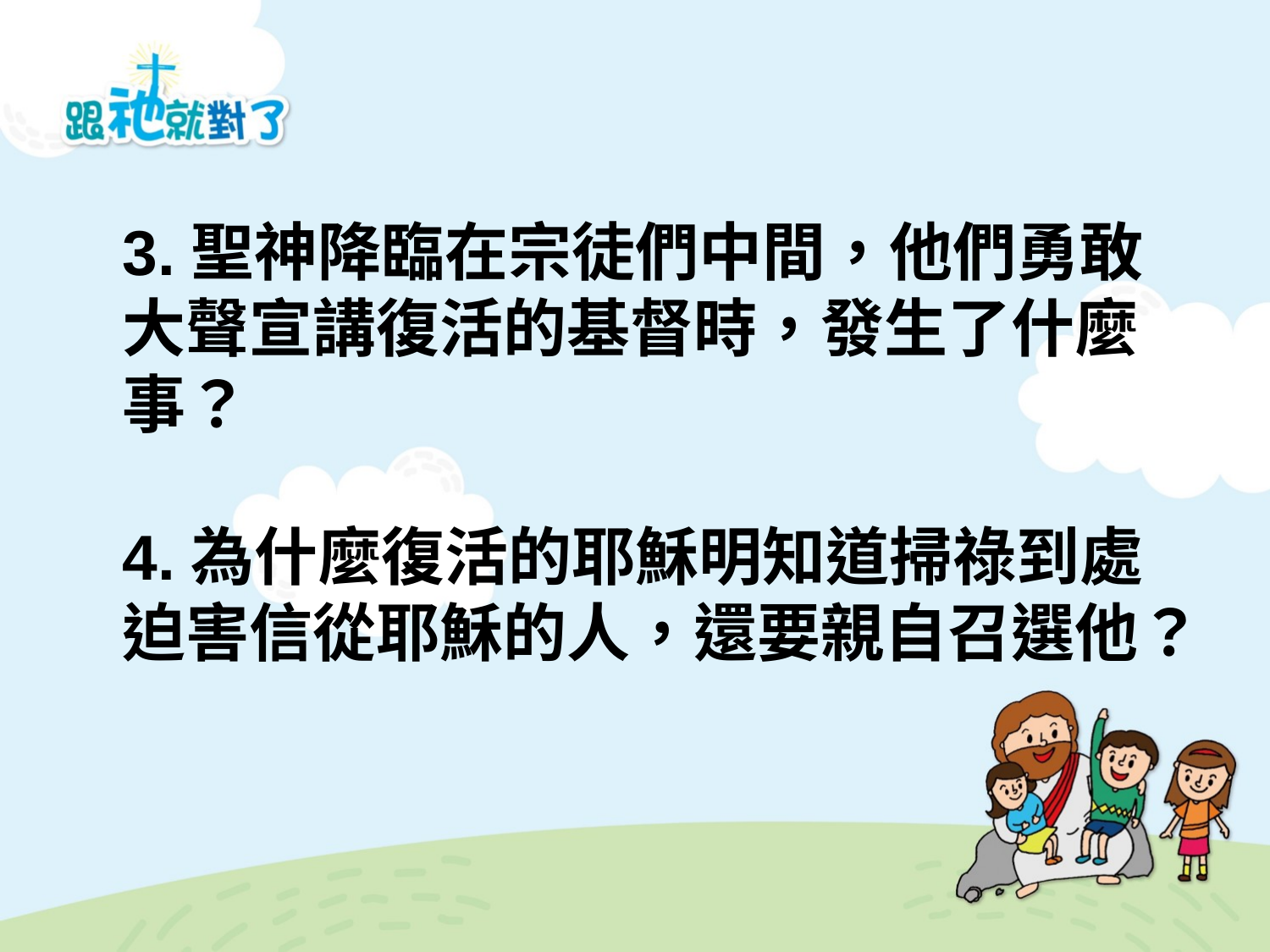

3.聖神降臨在宗徒們中間，他們勇敢大聲宣講復活的基督時，發生了什麼事？

4.為什麼復活的耶穌明知道掃祿到處迫害信從耶穌的人，還要親自召選他？